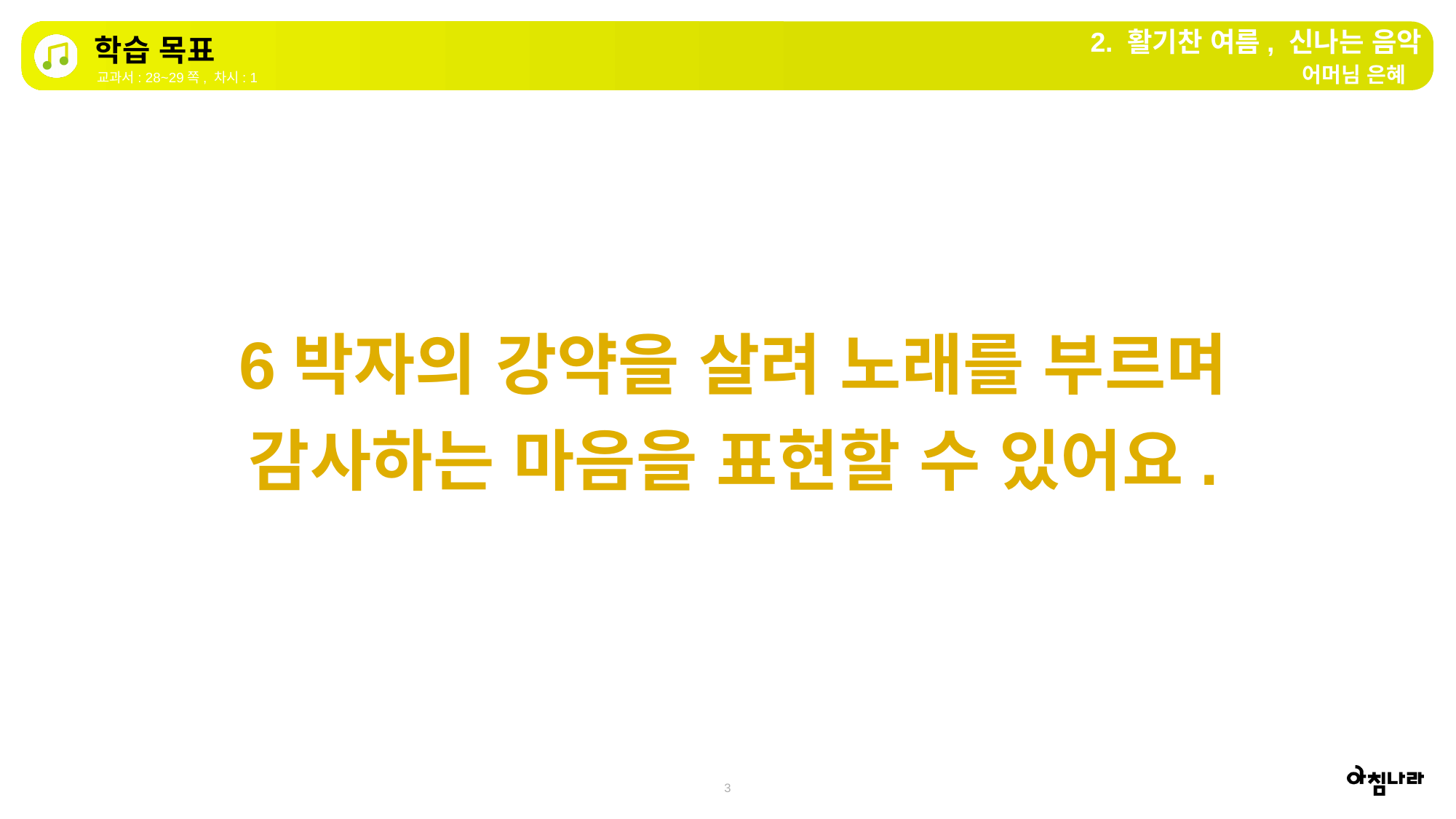

2. 활기찬 여름, 신나는 음악
학습 목표
어머님 은혜
교과서: 28~29쪽, 차시: 1
6박자의 강약을 살려 노래를 부르며 감사하는 마음을 표현할 수 있어요.
3